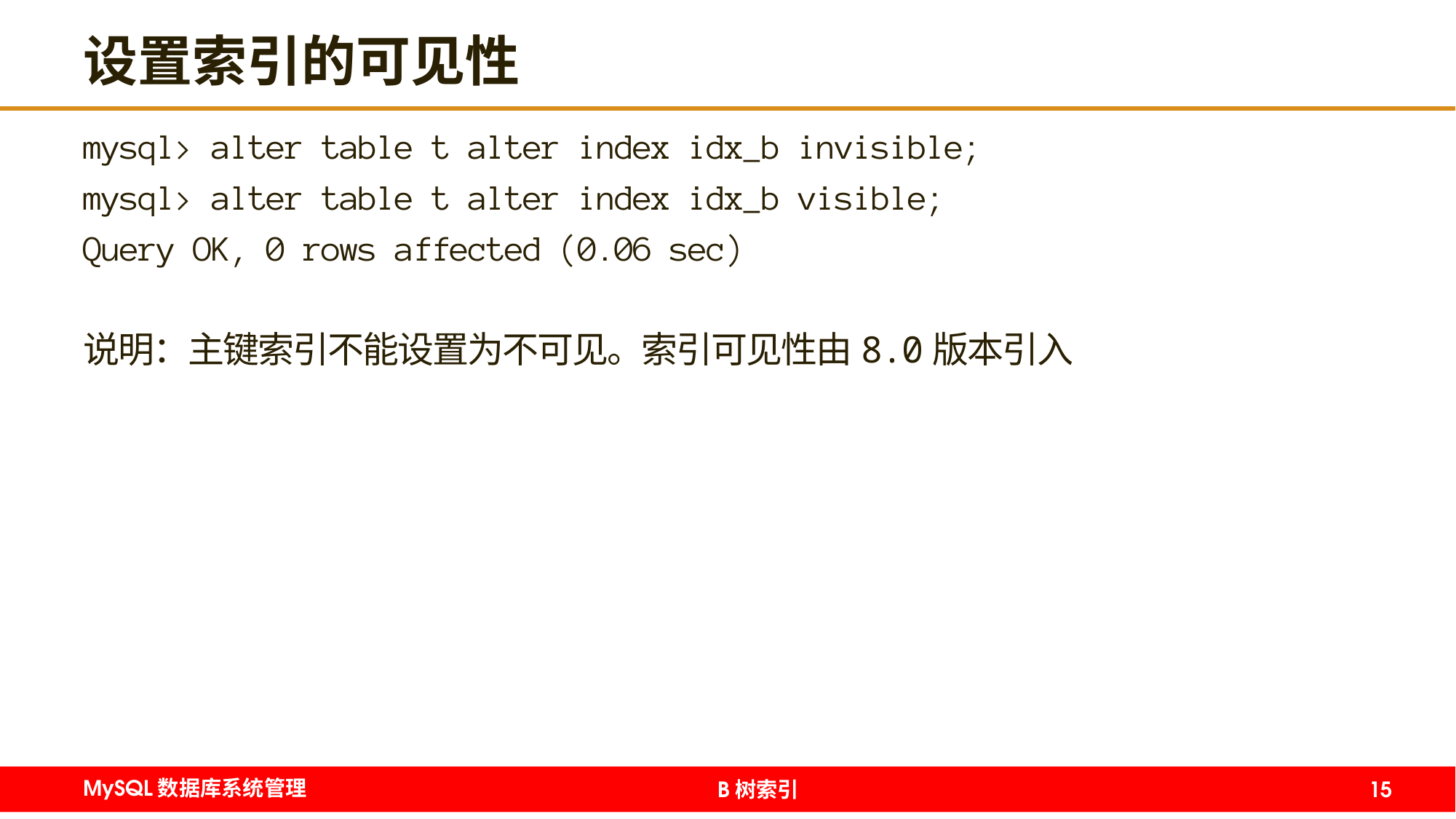

# 设置索引的可见性
mysql> alter table t alter index idx_b invisible;
mysql> alter table t alter index idx_b visible;
Query OK, 0 rows affected (0.06 sec)

说明：主键索引不能设置为不可见。索引可见性由8.0版本引入